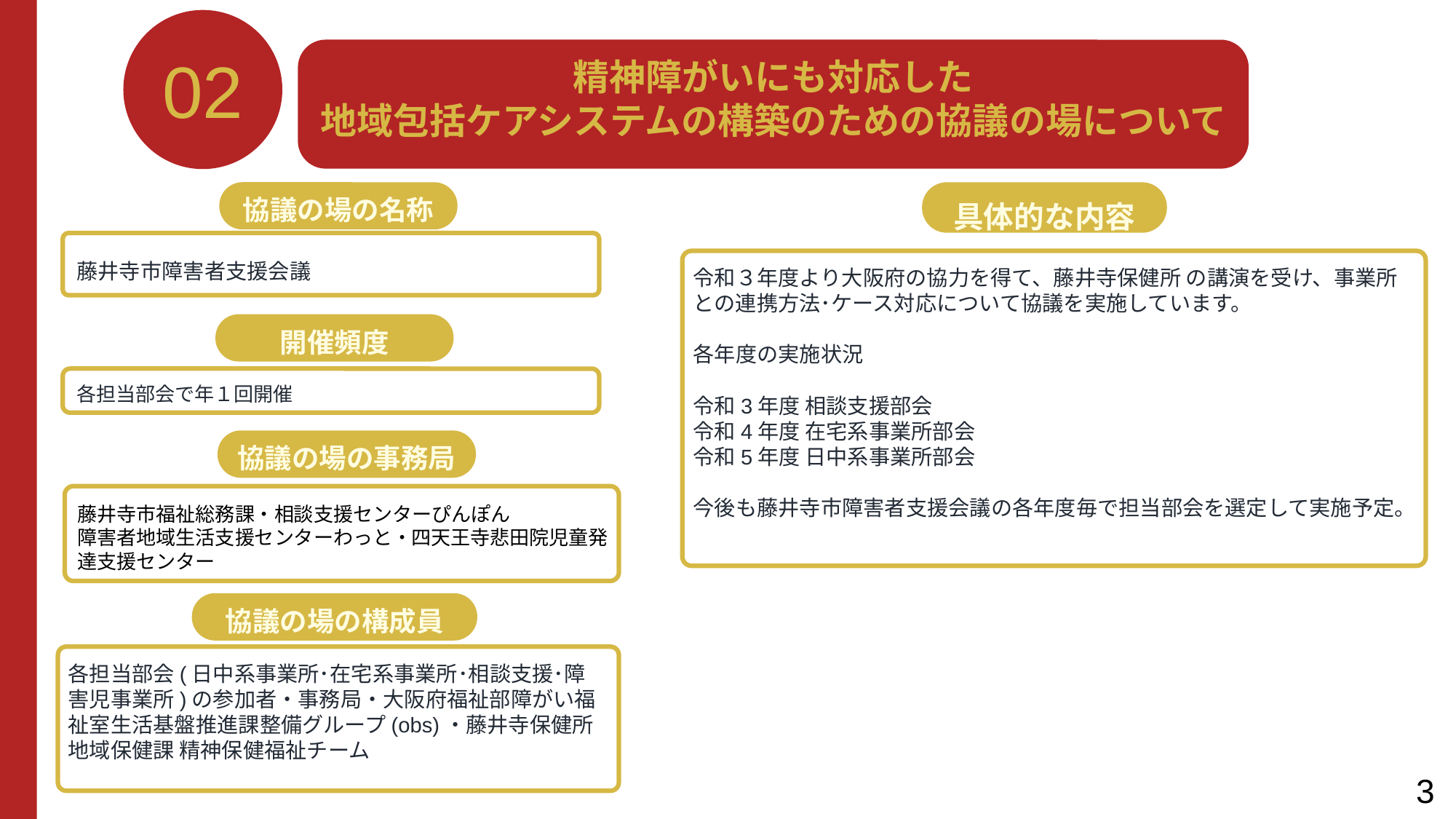

02

精神障がいにも対応した
地域包括ケアシステムの構築のための協議の場について
具体的な内容
協議の場の名称

藤井寺市障害者支援会議
令和３年度より大阪府の協力を得て、藤井寺保健所 の講演を受け、事業所との連携方法･ケース対応について協議を実施しています。

各年度の実施状況

令和3年度 相談支援部会
令和4年度 在宅系事業所部会
令和5年度 日中系事業所部会

今後も藤井寺市障害者支援会議の各年度毎で担当部会を選定して実施予定。
開催頻度

各担当部会で年１回開催
協議の場の事務局

藤井寺市福祉総務課・相談支援センターぴんぽん
障害者地域生活支援センターわっと・四天王寺悲田院児童発達支援センター
協議の場の構成員

各担当部会(日中系事業所･在宅系事業所･相談支援･障害児事業所)の参加者・事務局・大阪府福祉部障がい福祉室生活基盤推進課整備グループ(obs)・藤井寺保健所 地域保健課 精神保健福祉チーム